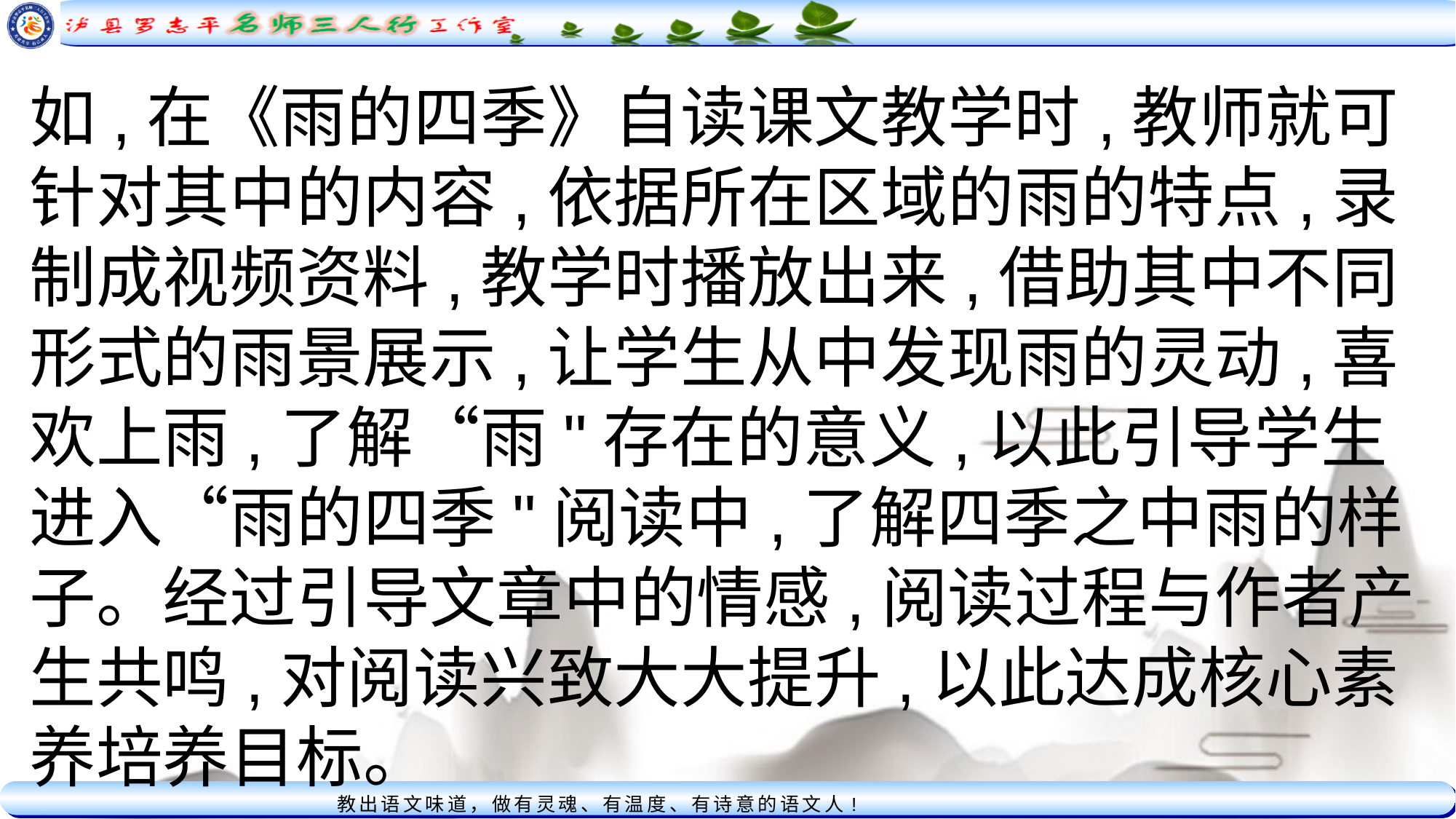

如,在《雨的四季》自读课文教学时,教师就可针对其中的内容,依据所在区域的雨的特点,录制成视频资料,教学时播放出来,借助其中不同形式的雨景展示,让学生从中发现雨的灵动,喜欢上雨,了解“雨"存在的意义,以此引导学生进入“雨的四季"阅读中,了解四季之中雨的样子。经过引导文章中的情感,阅读过程与作者产生共鸣,对阅读兴致大大提升,以此达成核心素养培养目标。